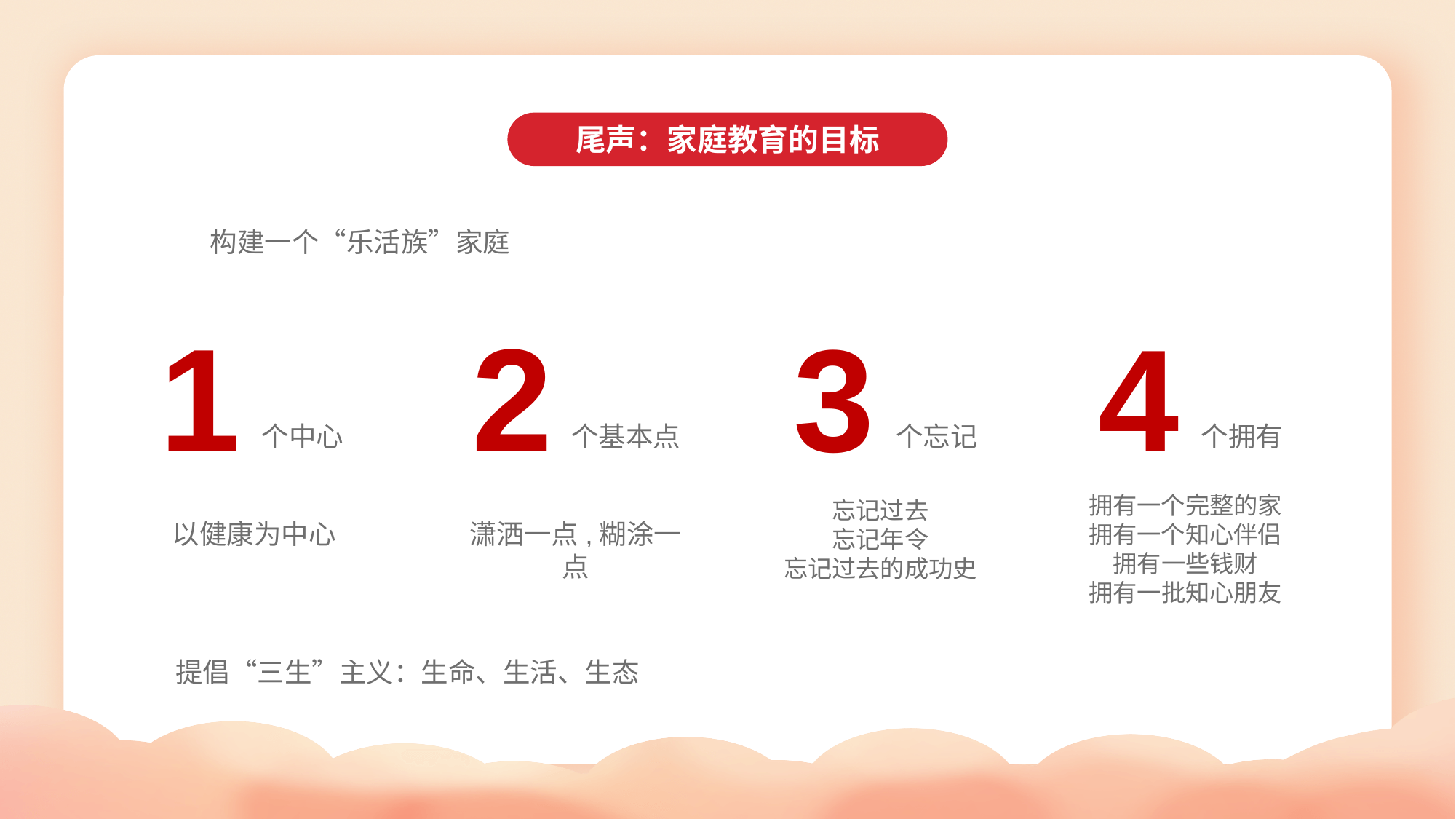

尾声：家庭教育的目标
构建一个“乐活族”家庭
1
个中心
以健康为中心
2
个基本点
潇洒一点,糊涂一点
3
个忘记
忘记过去
忘记年令
忘记过去的成功史
4
个拥有
拥有一个完整的家
拥有一个知心伴侣
拥有一些钱财
拥有一批知心朋友
提倡“三生”主义：生命、生活、生态